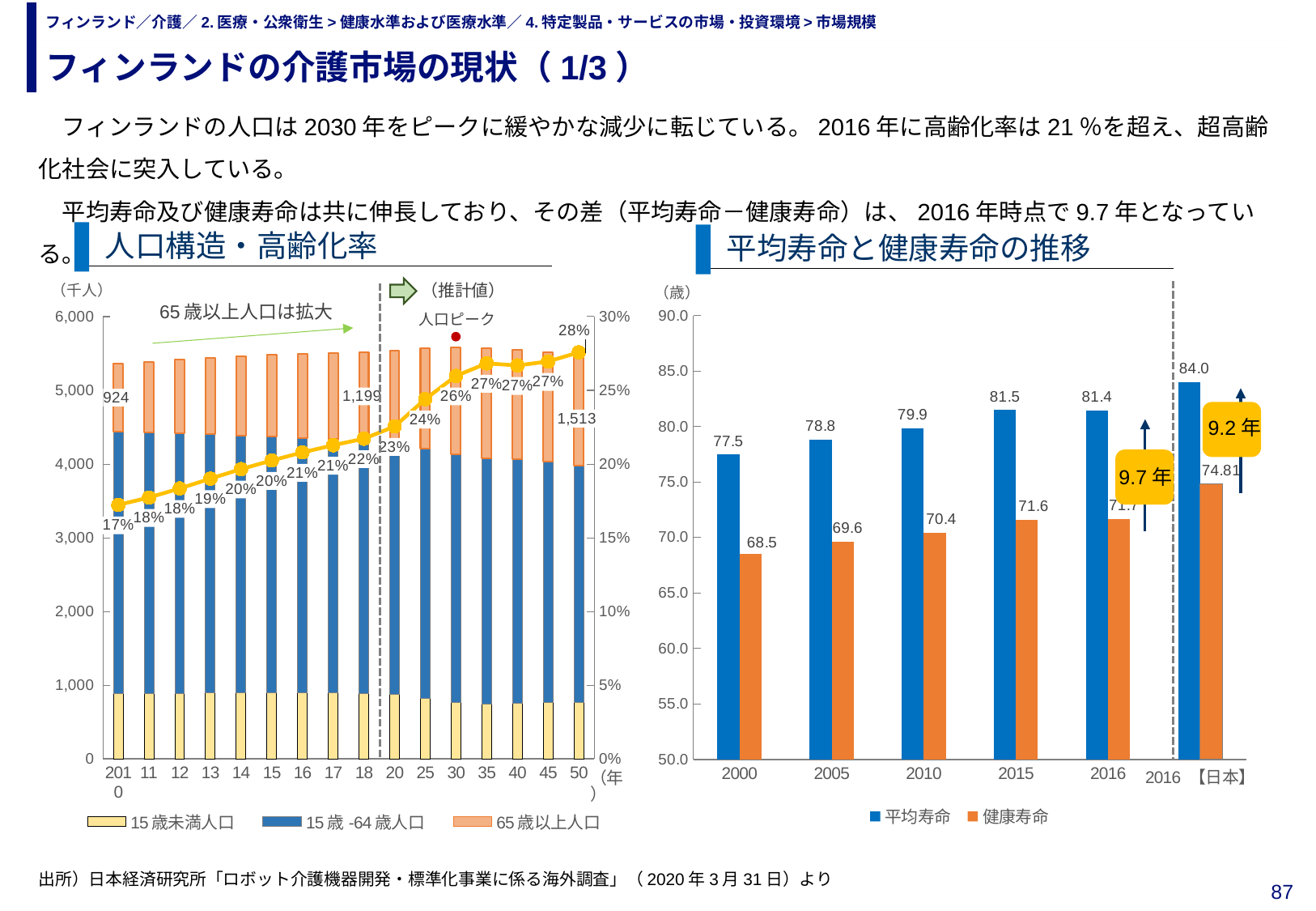

フィンランドの介護市場の現状（1/3）
# フィンランド／介護／2.医療・公衆衛生>健康水準および医療水準／4.特定製品・サービスの市場・投資環境>市場規模
　フィンランドの人口は2030年をピークに緩やかな減少に転じている。2016年に高齢化率は21％を超え、超高齢化社会に突入している。
　平均寿命及び健康寿命は共に伸長しており、その差（平均寿命－健康寿命）は、2016年時点で9.7年となっている。
人口構造・高齢化率

平均寿命と健康寿命の推移

### Chart

| Category | 平均寿命 | 健康寿命 |
|---|---|---|
| 2000 | 77.4658536585366 | 68.5 |
| 2005 | 78.8170731707317 | 69.6 |
| 2010 | 79.87073170731709 | 70.4 |
| 2015 | 81.48048780487807 | 71.6 |
| 2016 | 81.42926829268293 | 71.7 |
| 2016 【日本】 | 83.98 | 74.81 |
（推計値）

[unsupported chart]

（歳）
65歳以上人口は拡大

9.2年

9.7年
出所）日本経済研究所「ロボット介護機器開発・標準化事業に係る海外調査」（2020年3月31日）より